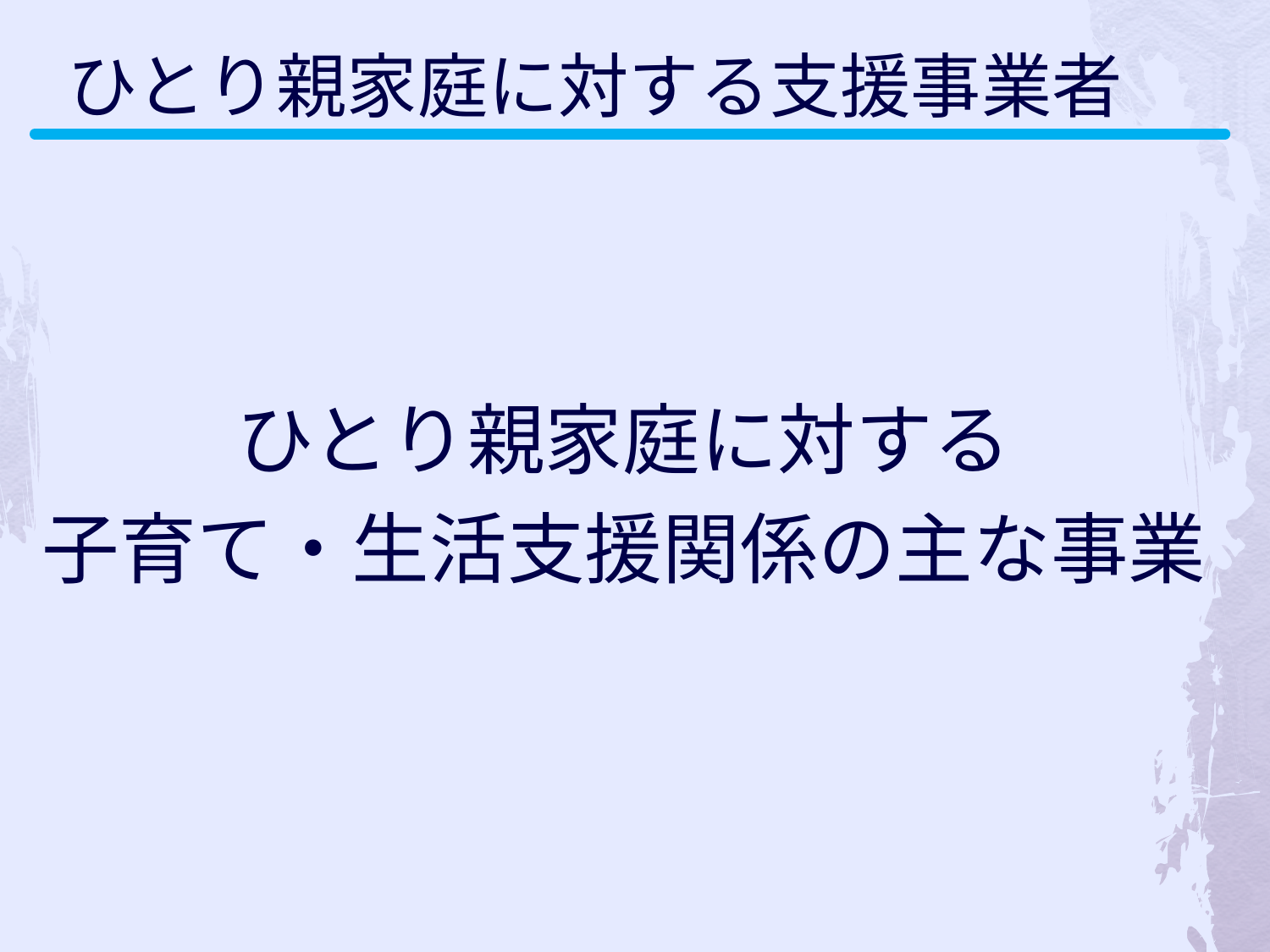

ひとり親家庭に対する支援事業者

ひとり親家庭に対する
子育て・生活支援関係の主な事業